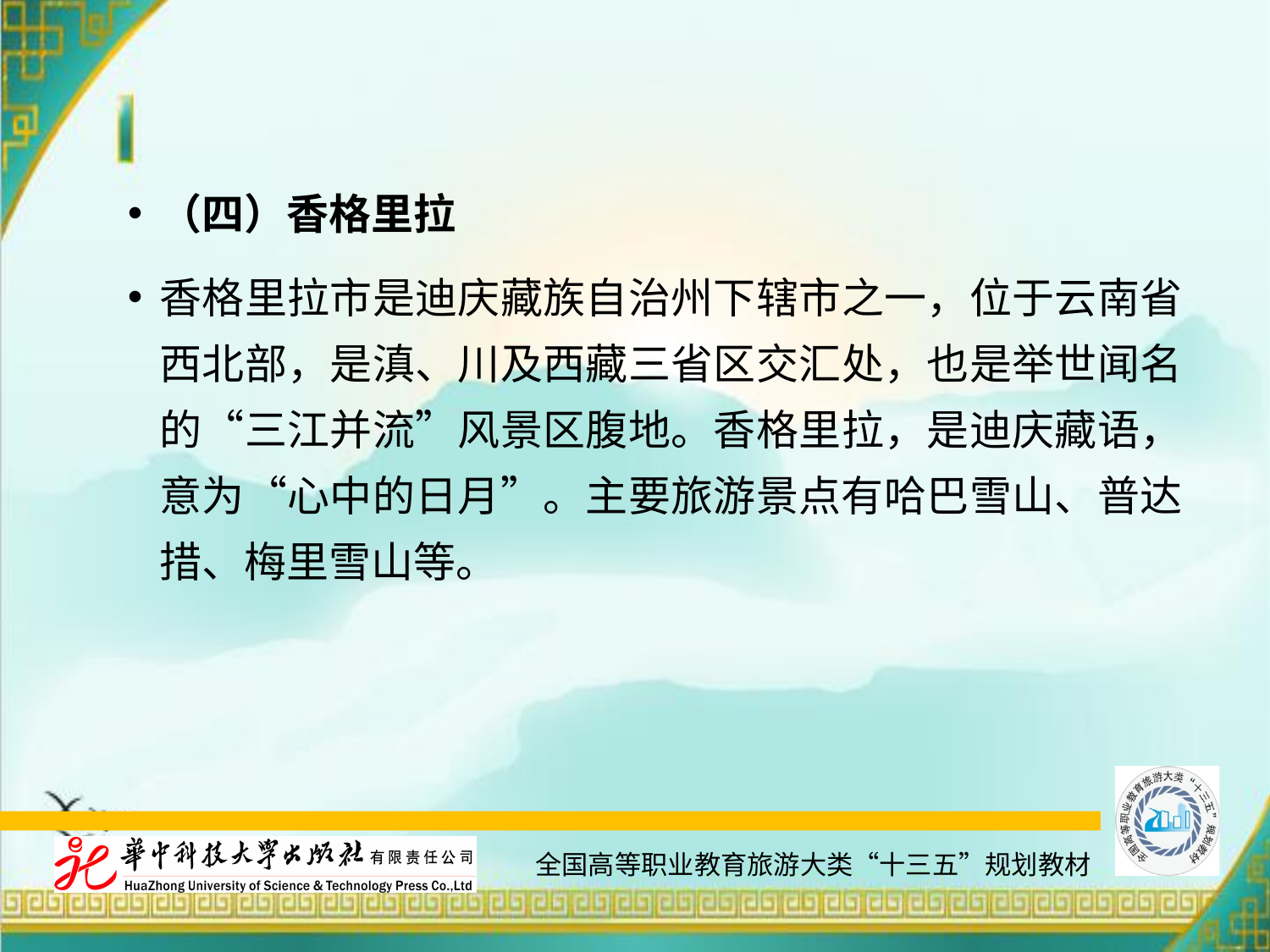

#
（四）香格里拉
香格里拉市是迪庆藏族自治州下辖市之一，位于云南省西北部，是滇、川及西藏三省区交汇处，也是举世闻名的“三江并流”风景区腹地。香格里拉，是迪庆藏语，意为“心中的日月”。主要旅游景点有哈巴雪山、普达措、梅里雪山等。